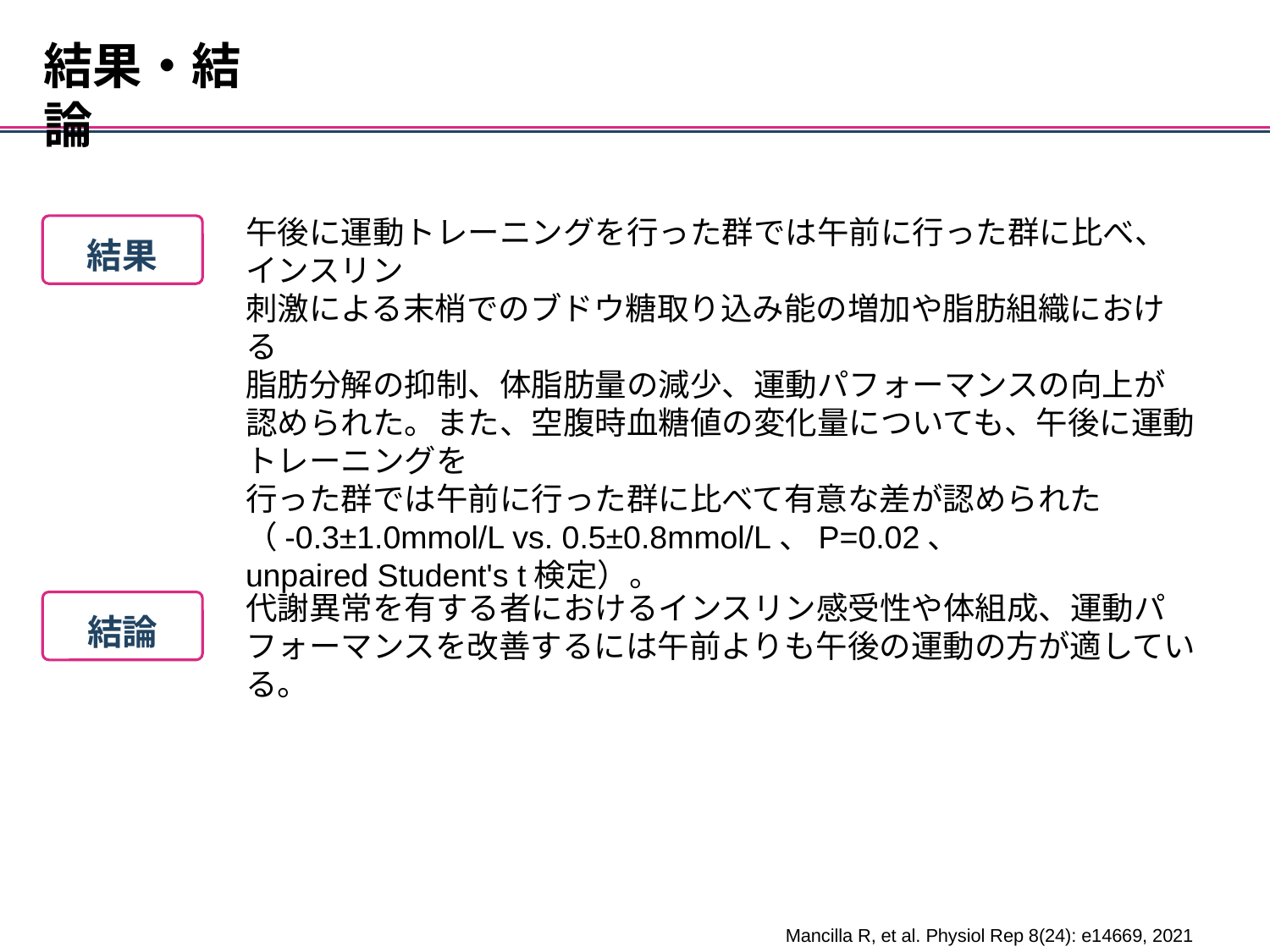

結果・結論
午後に運動トレーニングを行った群では午前に行った群に比べ、インスリン
刺激による末梢でのブドウ糖取り込み能の増加や脂肪組織における
脂肪分解の抑制、体脂肪量の減少、運動パフォーマンスの向上が認められた。また、空腹時血糖値の変化量についても、午後に運動トレーニングを
行った群では午前に行った群に比べて有意な差が認められた
（-0.3±1.0mmol/L vs. 0.5±0.8mmol/L、P=0.02、
unpaired Student's t検定）。

結果
代謝異常を有する者におけるインスリン感受性や体組成、運動パフォーマンスを改善するには午前よりも午後の運動の方が適している。

結論
Mancilla R, et al. Physiol Rep 8(24): e14669, 2021